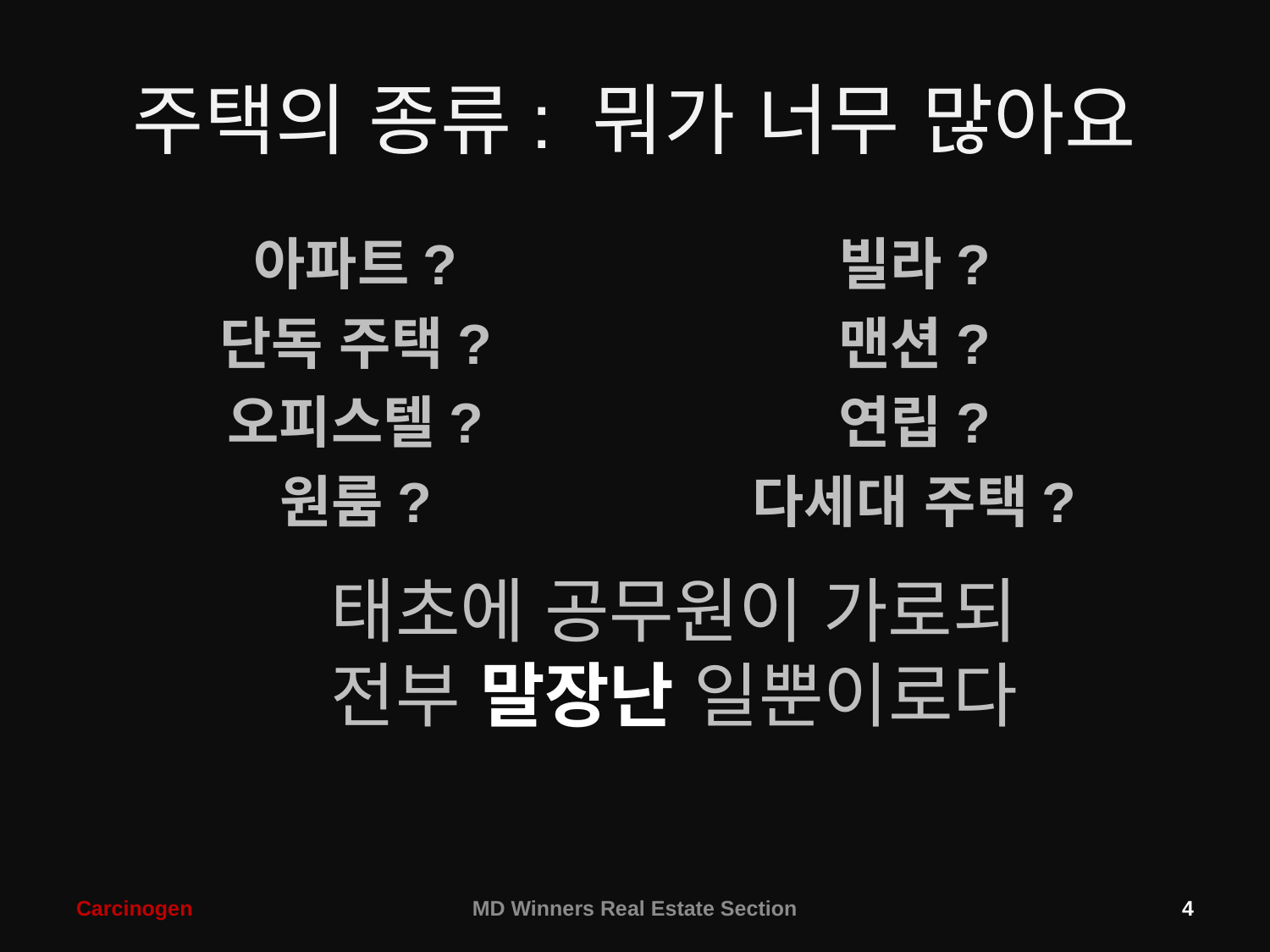

# 주택의 종류: 뭐가 너무 많아요
아파트?
단독 주택?
오피스텔?
원룸?

빌라?
맨션?
연립?
다세대 주택?
태초에 공무원이 가로되
전부 말장난 일뿐이로다
Carcinogen
MD Winners Real Estate Section
4